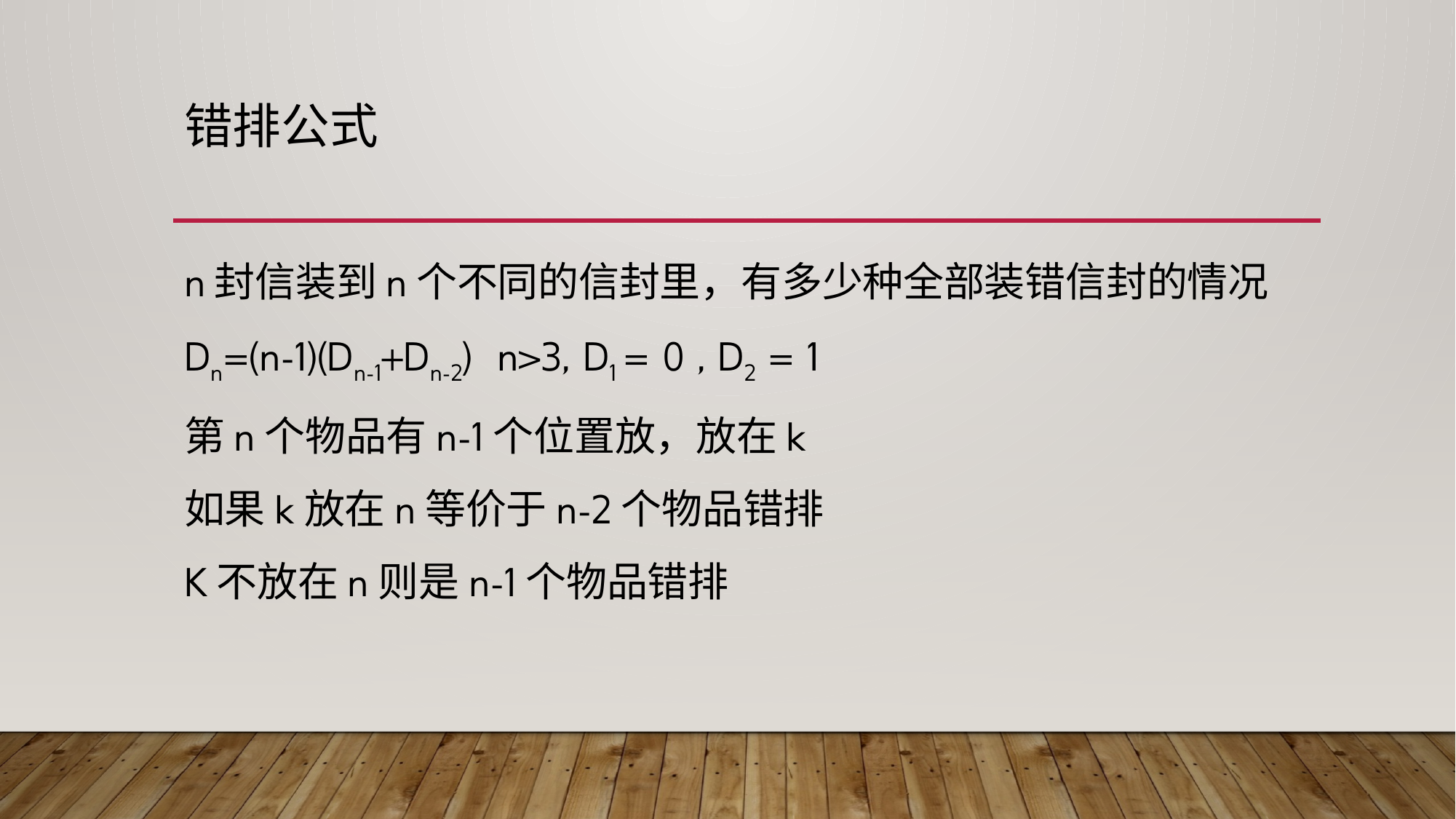

# 错排公式
n封信装到n个不同的信封里，有多少种全部装错信封的情况
Dn=(n-1)(Dn-1+Dn-2)  n>3, D1 = 0 , D2 = 1
第n个物品有n-1个位置放，放在k
如果k放在n等价于n-2个物品错排
K不放在n则是n-1个物品错排